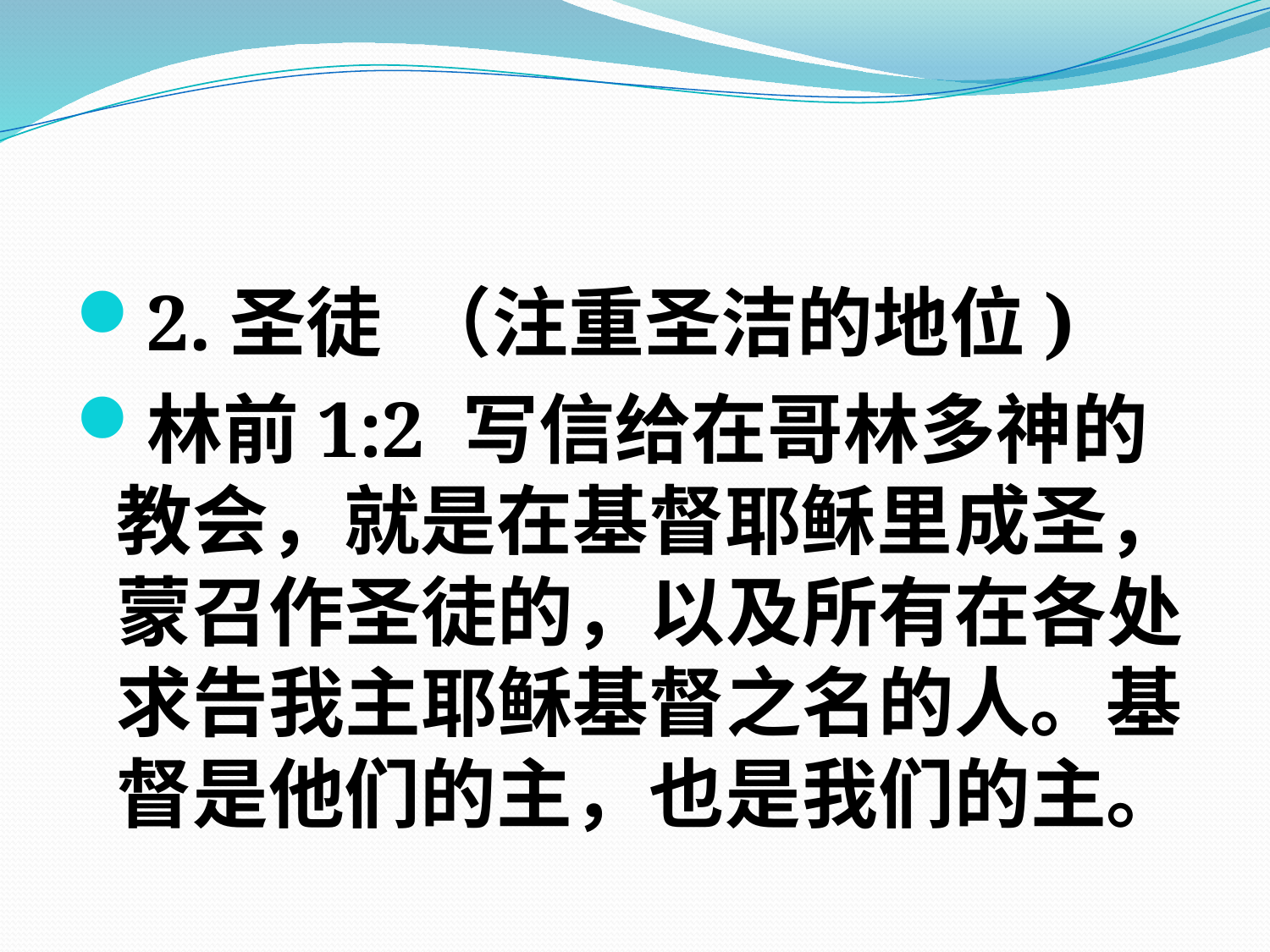

#
2.圣徒  （注重圣洁的地位)
林前1:2 写信给在哥林多神的教会，就是在基督耶稣里成圣，蒙召作圣徒的，以及所有在各处求告我主耶稣基督之名的人。基督是他们的主，也是我们的主。